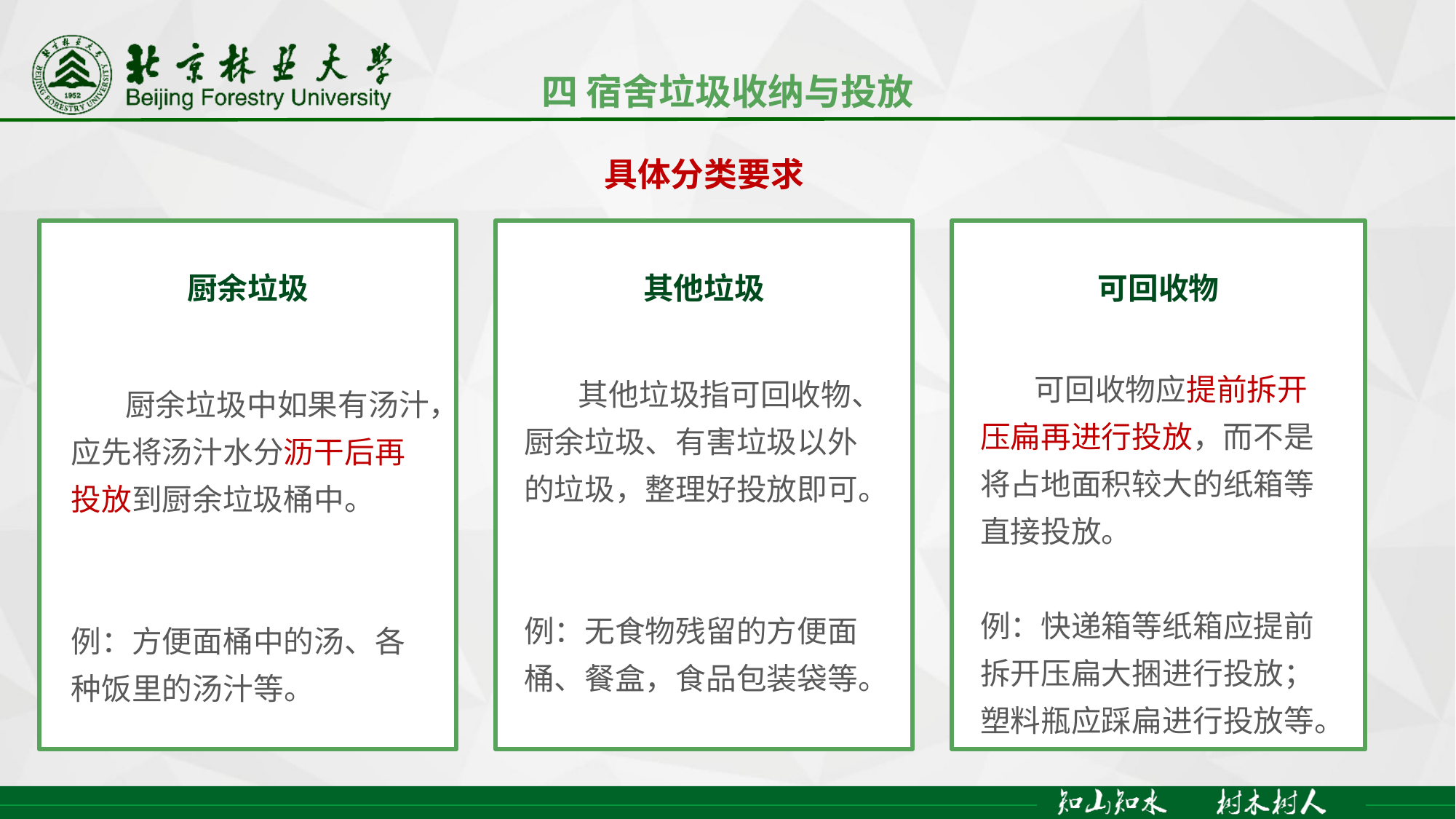

四 宿舍垃圾收纳与投放
具体分类要求

厨余垃圾
       厨余垃圾中如果有汤汁，应先将汤汁水分沥干后再投放到厨余垃圾桶中。

例：方便面桶中的汤、各种饭里的汤汁等。

其他垃圾
       其他垃圾指可回收物、厨余垃圾、有害垃圾以外的垃圾，整理好投放即可。

例：无食物残留的方便面桶、餐盒，食品包装袋等。

可回收物
       可回收物应提前拆开压扁再进行投放，而不是将占地面积较大的纸箱等直接投放。

例：快递箱等纸箱应提前拆开压扁大捆进行投放；塑料瓶应踩扁进行投放等。